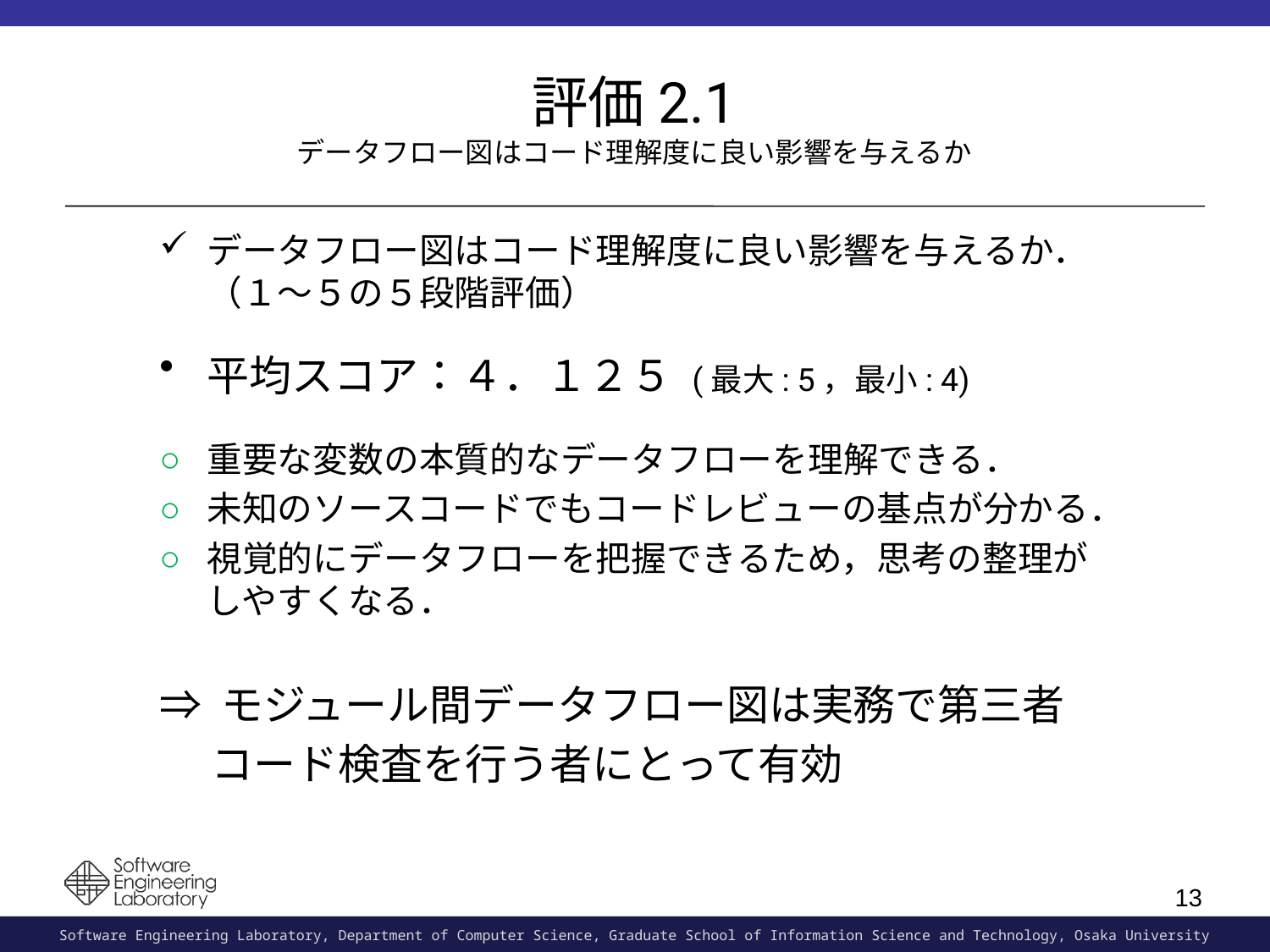

# 評価2.1 データフロー図はコード理解度に良い影響を与えるか
データフロー図はコード理解度に良い影響を与えるか．（１～５の５段階評価）

平均スコア：４．１２５ (最大: 5，最小: 4)

重要な変数の本質的なデータフローを理解できる．
未知のソースコードでもコードレビューの基点が分かる．
視覚的にデータフローを把握できるため，思考の整理がしやすくなる．

⇒ モジュール間データフロー図は実務で第三者
　 コード検査を行う者にとって有効
13